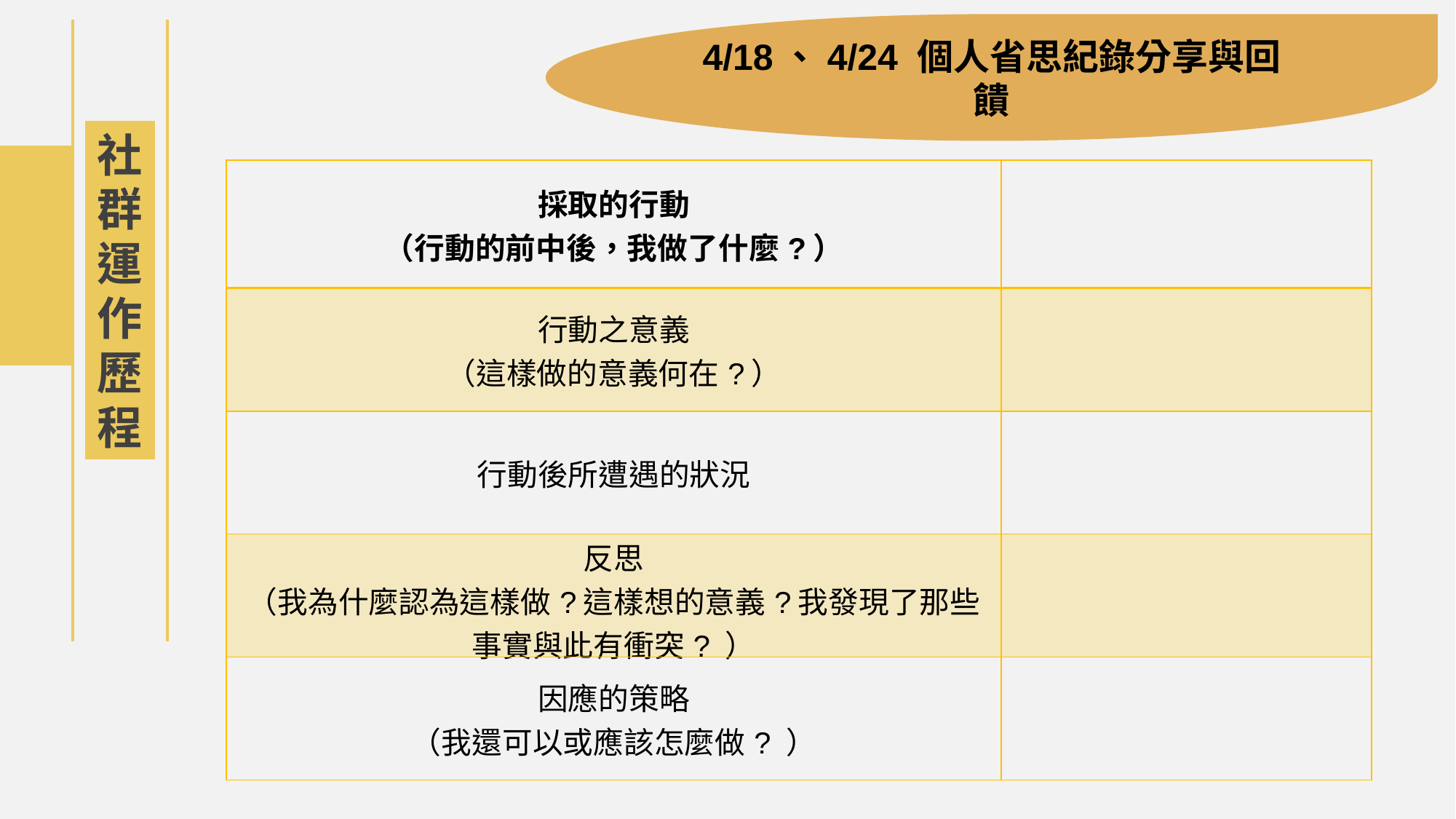

4/18、4/24 個人省思紀錄分享與回饋
社群運作歷程
| 採取的行動 （行動的前中後，我做了什麼?） |  |
| --- | --- |
| 行動之意義 （這樣做的意義何在?） |  |
| 行動後所遭遇的狀況 |  |
| 反思 （我為什麼認為這樣做?這樣想的意義?我發現了那些事實與此有衝突? ） |  |
| 因應的策略 （我還可以或應該怎麼做? ） |  |